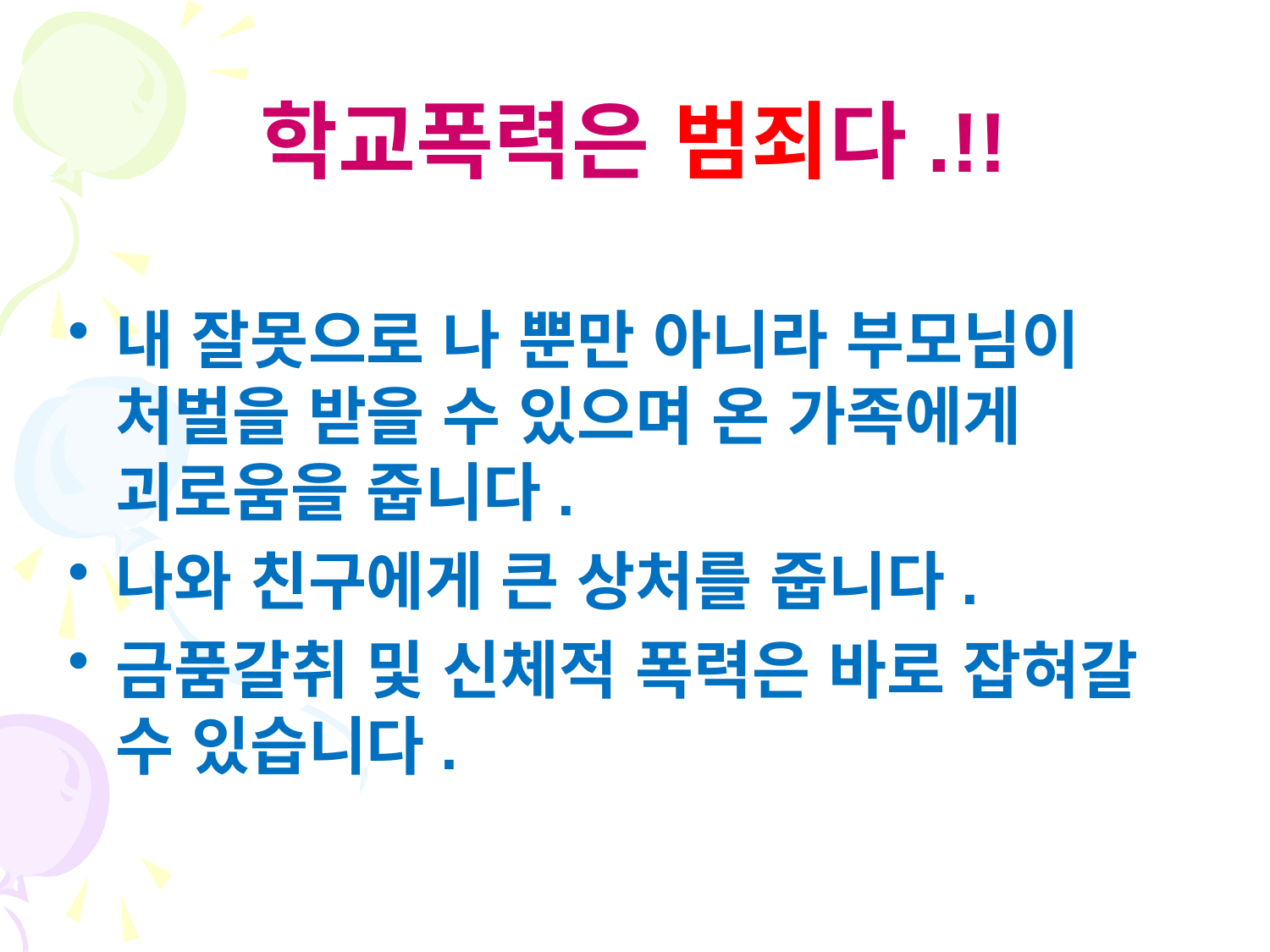

# 학교폭력은 범죄다.!!

내 잘못으로 나 뿐만 아니라 부모님이 처벌을 받을 수 있으며 온 가족에게 괴로움을 줍니다.
나와 친구에게 큰 상처를 줍니다.
금품갈취 및 신체적 폭력은 바로 잡혀갈 수 있습니다.